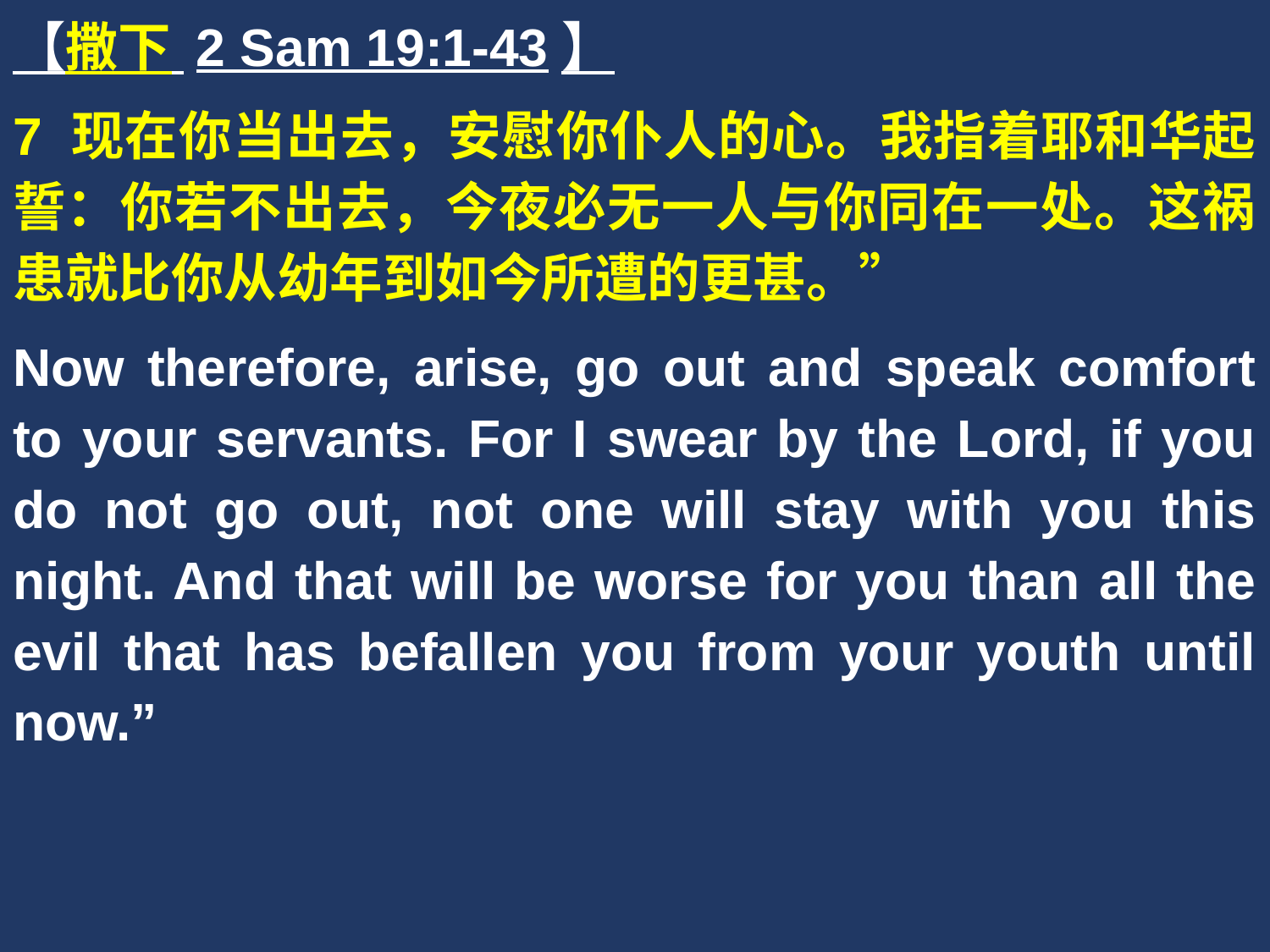

【撒下 2 Sam 19:1-43】
7 现在你当出去，安慰你仆人的心。我指着耶和华起誓：你若不出去，今夜必无一人与你同在一处。这祸患就比你从幼年到如今所遭的更甚。”
Now therefore, arise, go out and speak comfort to your servants. For I swear by the Lord, if you do not go out, not one will stay with you this night. And that will be worse for you than all the evil that has befallen you from your youth until now.”